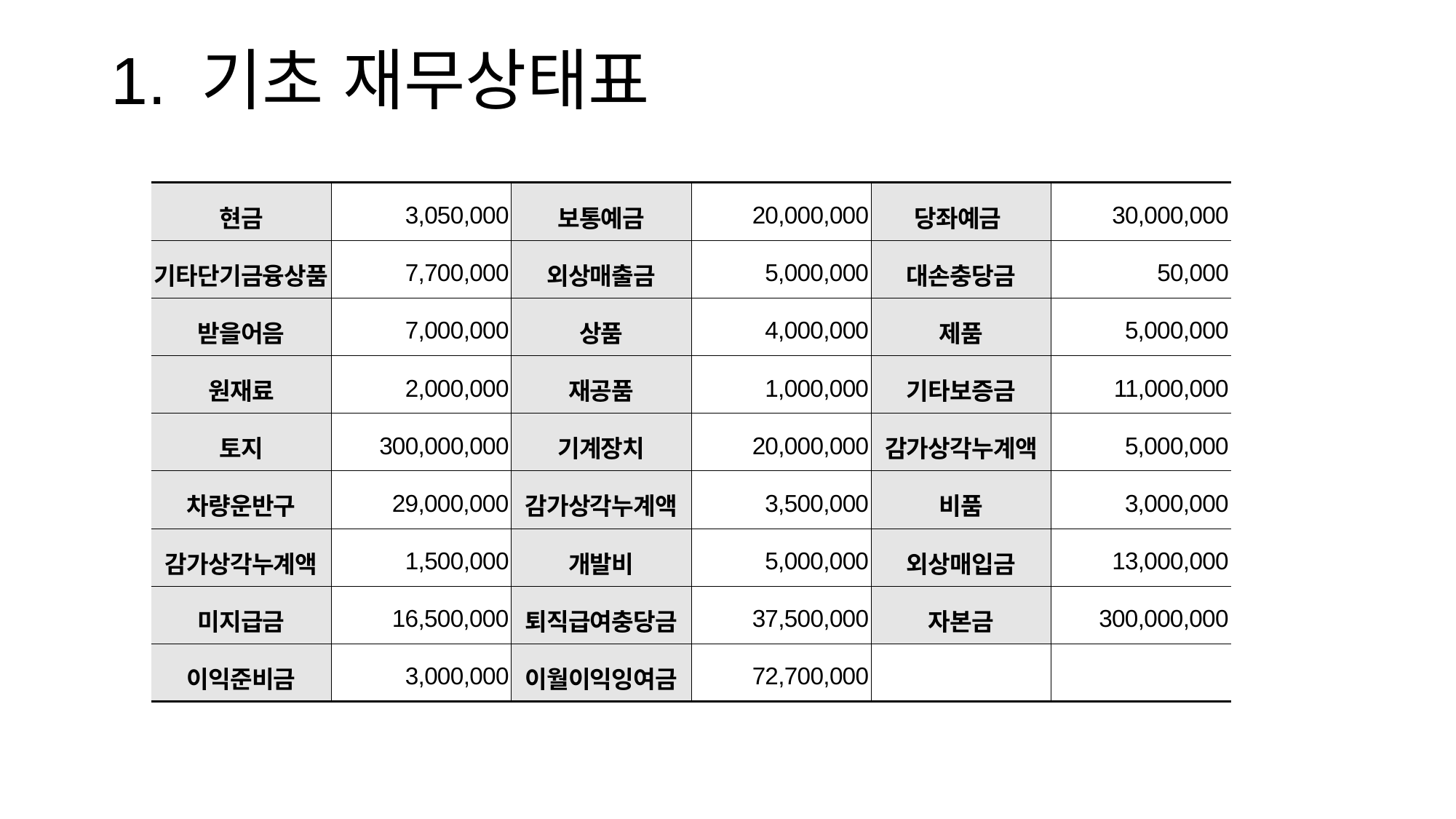

# 1. 기초 재무상태표
| 현금 | 3,050,000 | 보통예금 | 20,000,000 | 당좌예금 | 30,000,000 |
| --- | --- | --- | --- | --- | --- |
| 기타단기금융상품 | 7,700,000 | 외상매출금 | 5,000,000 | 대손충당금 | 50,000 |
| 받을어음 | 7,000,000 | 상품 | 4,000,000 | 제품 | 5,000,000 |
| 원재료 | 2,000,000 | 재공품 | 1,000,000 | 기타보증금 | 11,000,000 |
| 토지 | 300,000,000 | 기계장치 | 20,000,000 | 감가상각누계액 | 5,000,000 |
| 차량운반구 | 29,000,000 | 감가상각누계액 | 3,500,000 | 비품 | 3,000,000 |
| 감가상각누계액 | 1,500,000 | 개발비 | 5,000,000 | 외상매입금 | 13,000,000 |
| 미지급금 | 16,500,000 | 퇴직급여충당금 | 37,500,000 | 자본금 | 300,000,000 |
| 이익준비금 | 3,000,000 | 이월이익잉여금 | 72,700,000 |  |  |